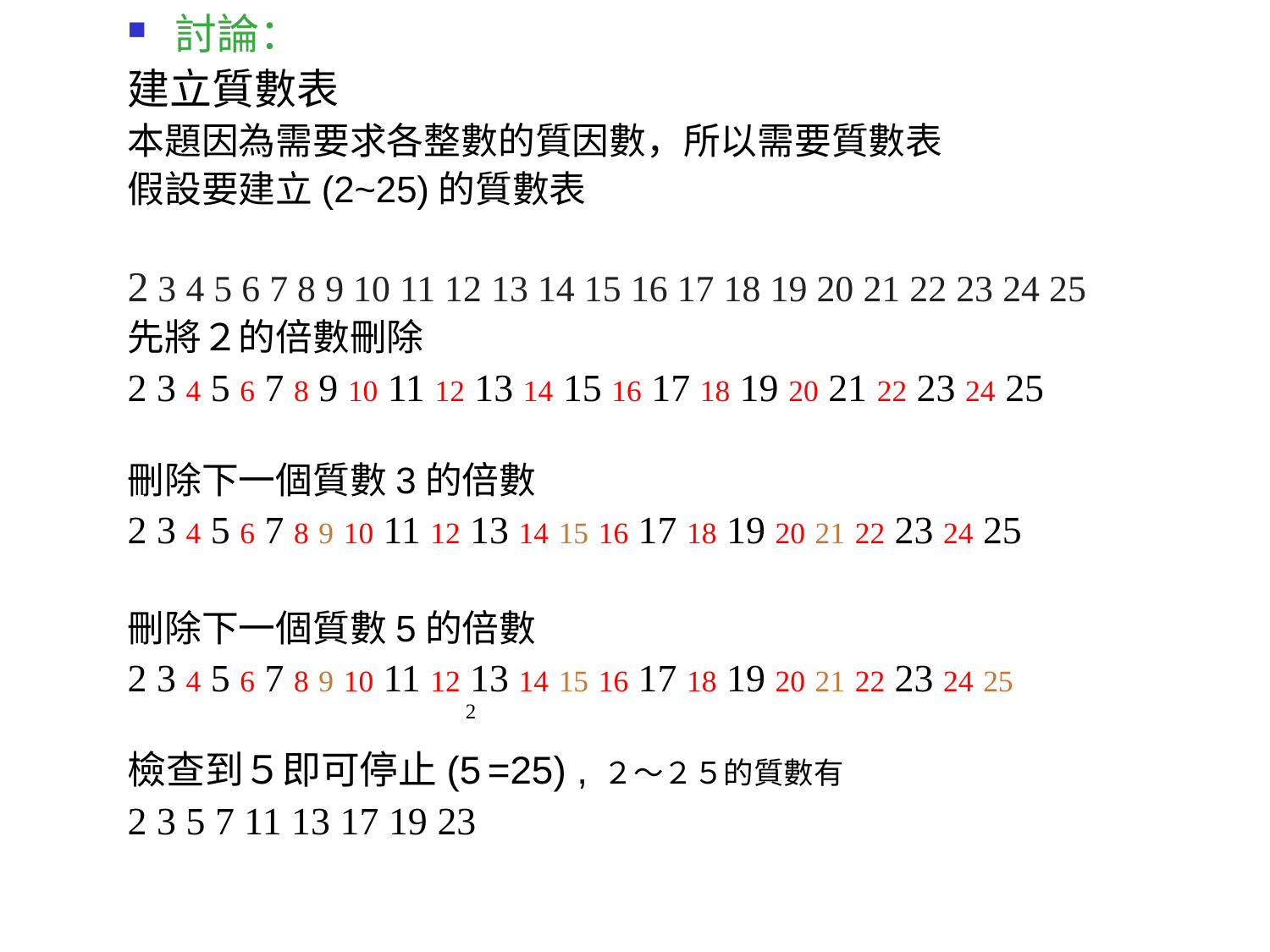

討論：
建立質數表
本題因為需要求各整數的質因數，所以需要質數表
假設要建立(2~25)的質數表

2 3 4 5 6 7 8 9 10 11 12 13 14 15 16 17 18 19 20 21 22 23 24 25
先將２的倍數刪除
2 3 4 5 6 7 8 9 10 11 12 13 14 15 16 17 18 19 20 21 22 23 24 25

刪除下一個質數3的倍數
2 3 4 5 6 7 8 9 10 11 12 13 14 15 16 17 18 19 20 21 22 23 24 25

刪除下一個質數5的倍數
2 3 4 5 6 7 8 9 10 11 12 13 14 15 16 17 18 19 20 21 22 23 24 25

檢查到５即可停止(5 =25) , ２～２５的質數有
2 3 5 7 11 13 17 19 23

2
6